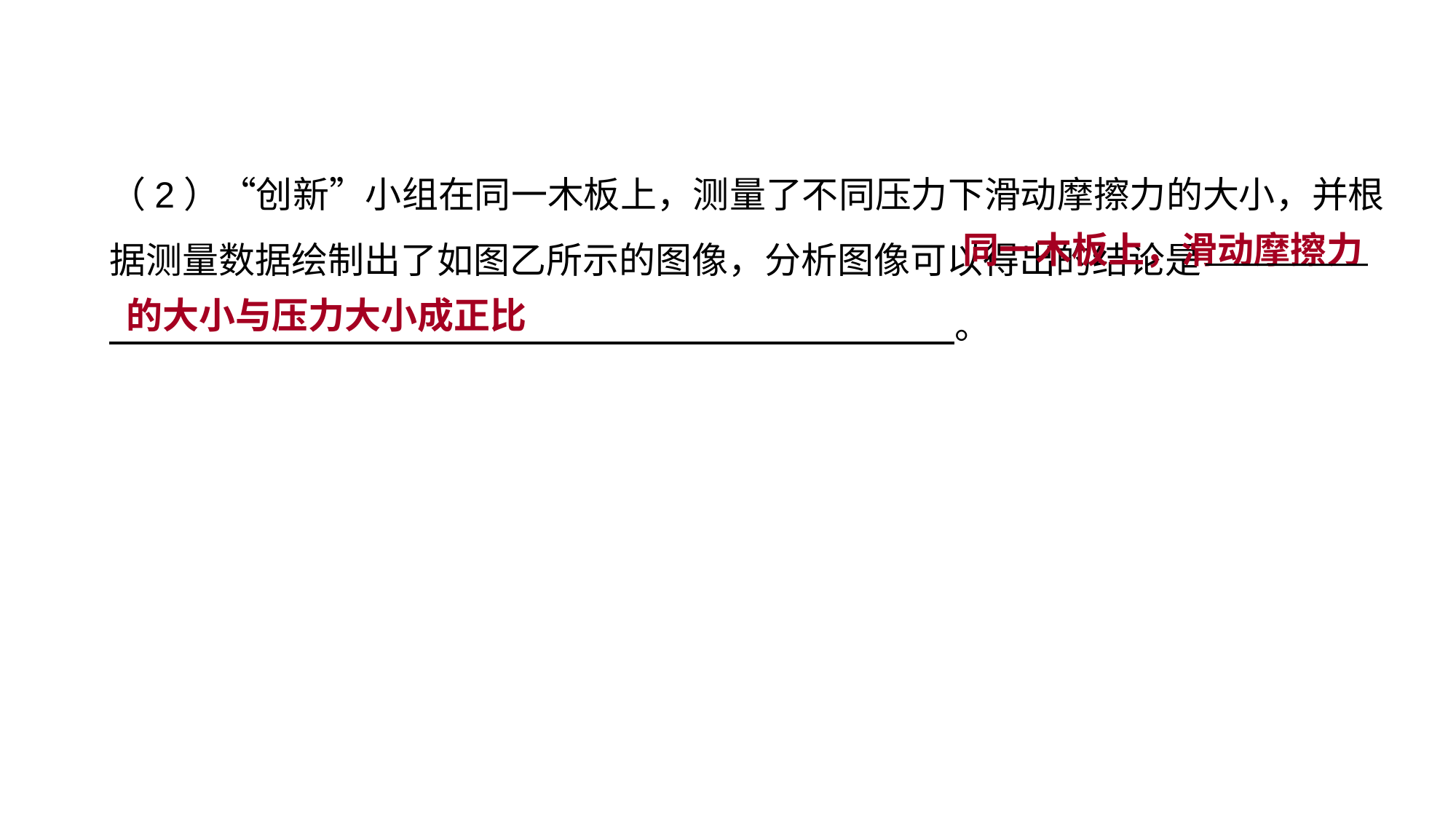

（2）“创新”小组在同一木板上，测量了不同压力下滑动摩擦力的大小，并根据测量数据绘制出了如图乙所示的图像，分析图像可以得出的结论是
　　                                                                                 　　　。
                                                                                                     同一木板上，滑动摩擦力的大小与压力大小成正比
真题回顾 把握考向